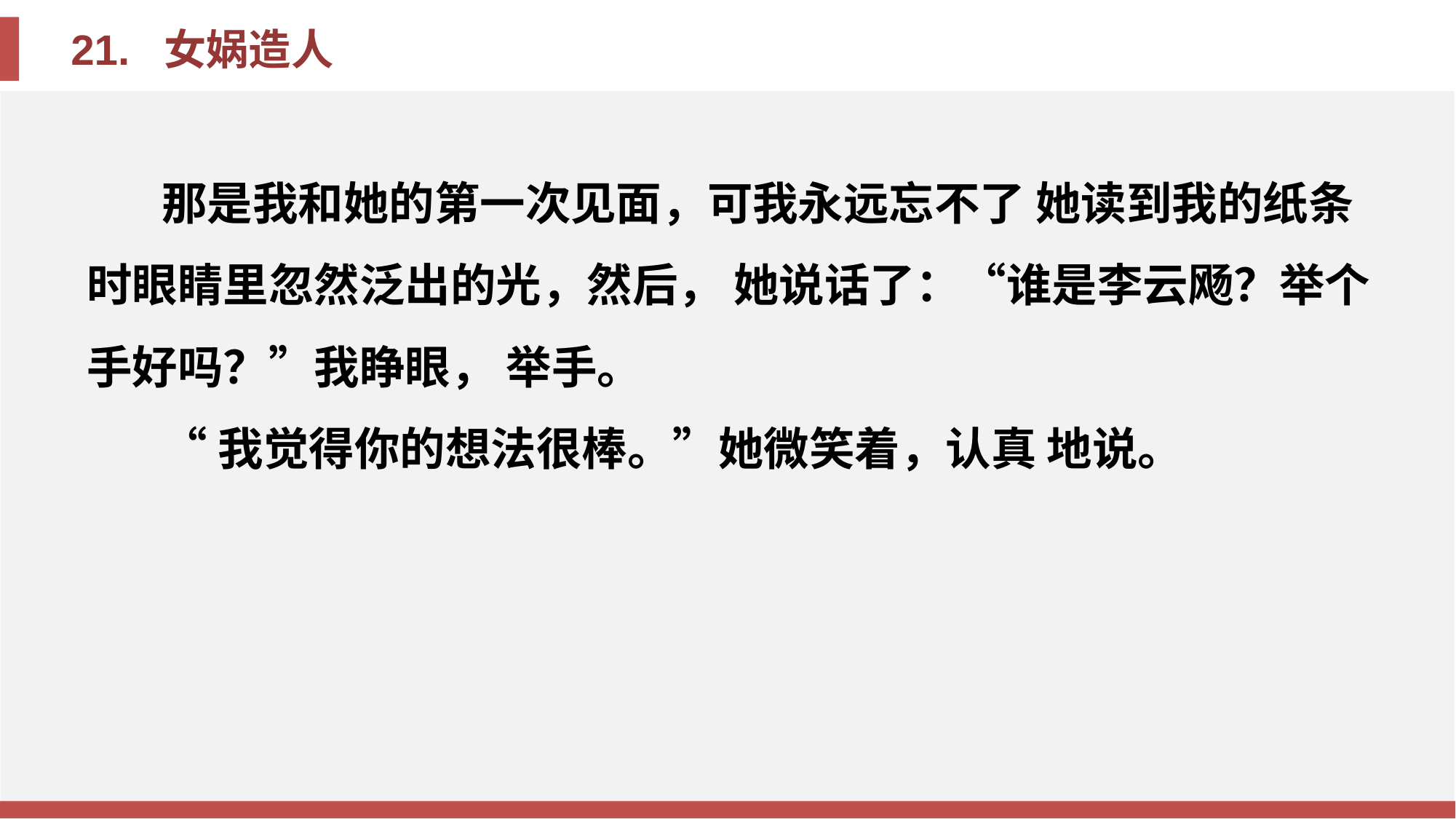

那是我和她的第一次见面，可我永远忘不了 她读到我的纸条时眼睛里忽然泛出的光，然后， 她说话了：“谁是李云飏？举个手好吗？”我睁眼， 举手。
“我觉得你的想法很棒。”她微笑着，认真 地说。